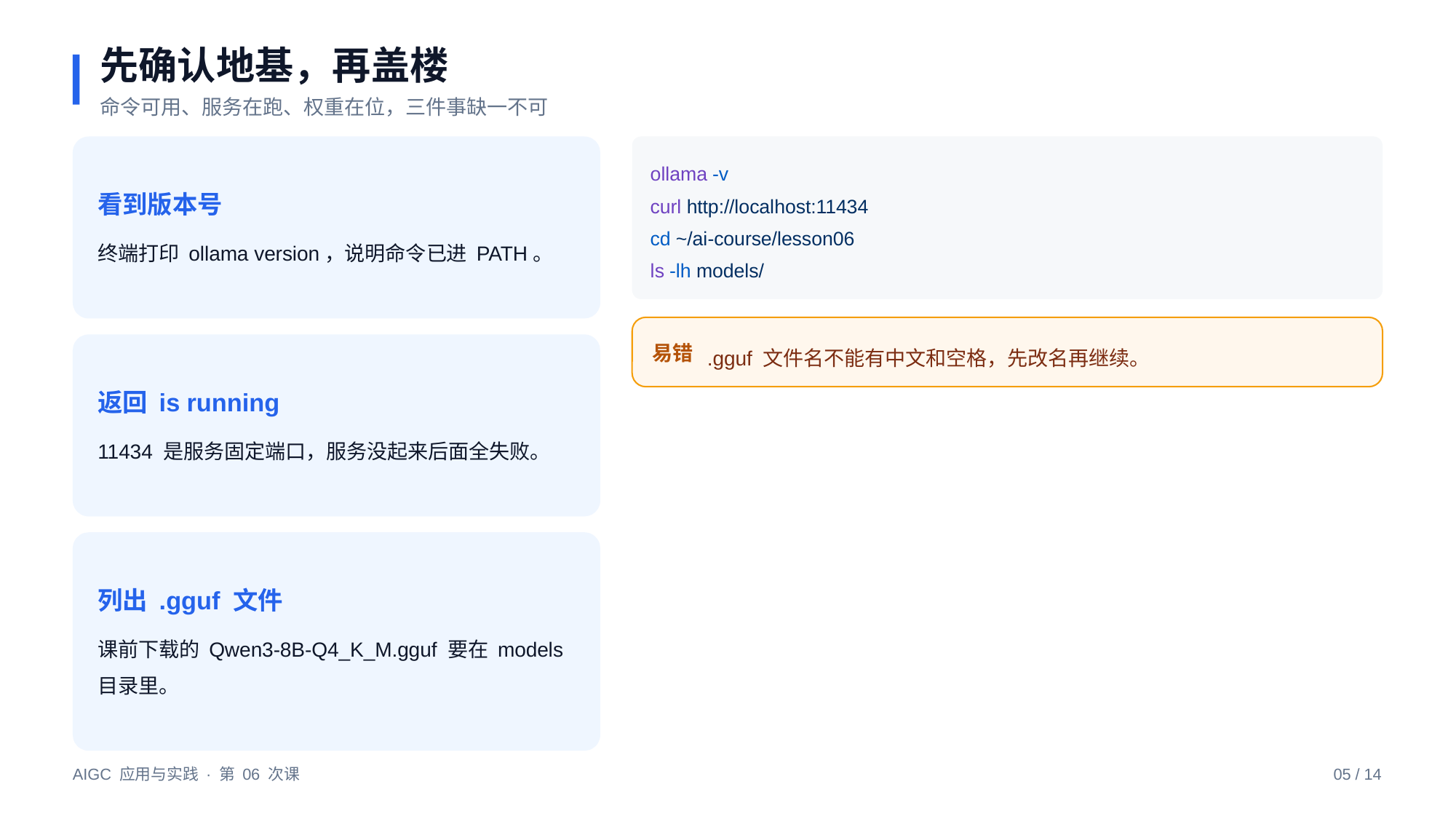

先确认地基，再盖楼

命令可用、服务在跑、权重在位，三件事缺一不可

ollama -v
curl http://localhost:11434
cd ~/ai-course/lesson06
ls -lh models/
看到版本号
终端打印 ollama version，说明命令已进 PATH。

.gguf 文件名不能有中文和空格，先改名再继续。

易错
返回 is running
11434 是服务固定端口，服务没起来后面全失败。

列出 .gguf 文件
课前下载的 Qwen3-8B-Q4_K_M.gguf 要在 models 目录里。
AIGC 应用与实践 · 第 06 次课
05 / 14